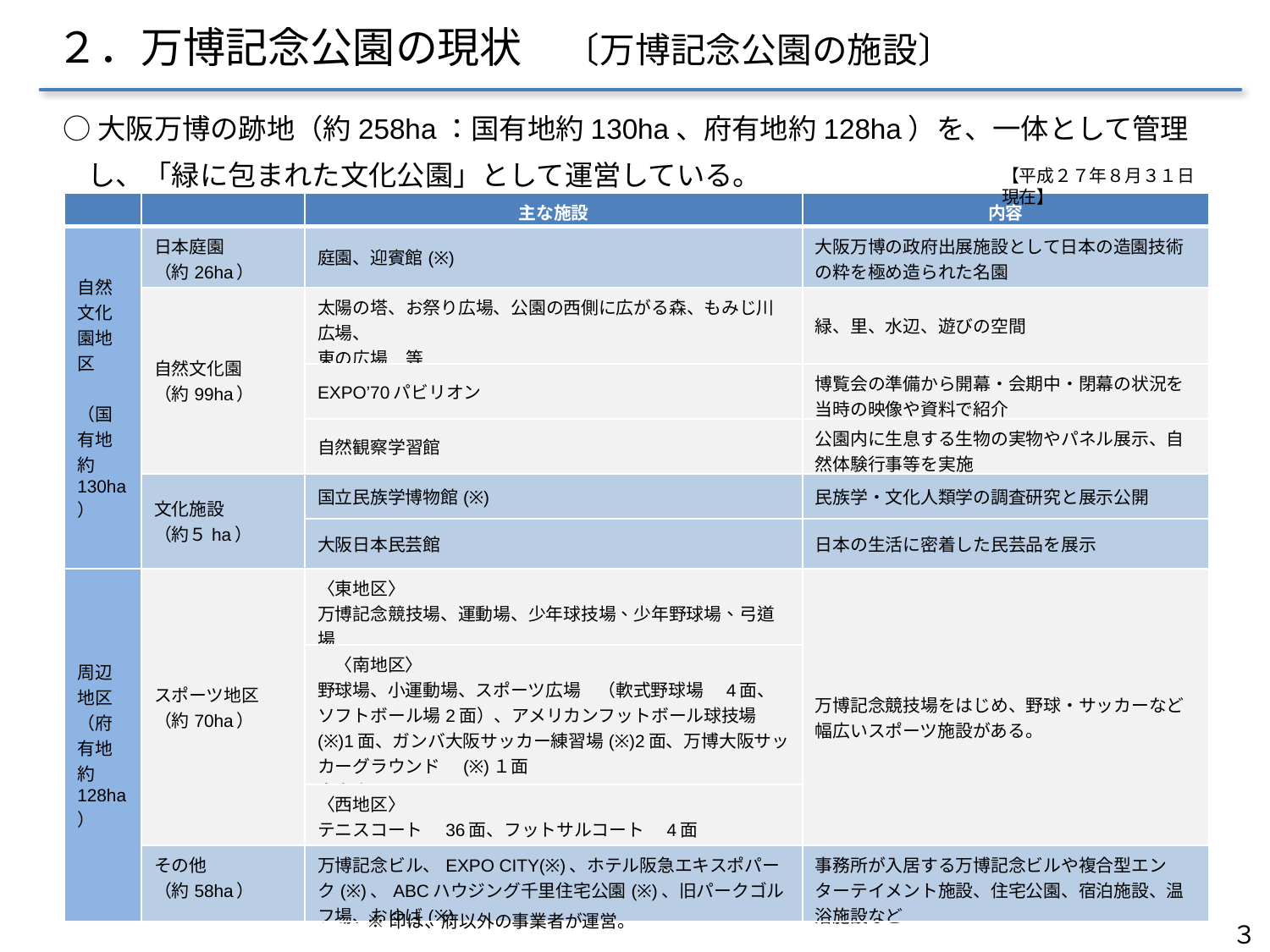

２．万博記念公園の現状　〔万博記念公園の施設〕
○大阪万博の跡地（約258ha：国有地約130ha、府有地約128ha）を、一体として管理し、「緑に包まれた文化公園」として運営している。
【平成２７年８月３１日現在】
|  |  | 主な施設 | 内容 |
| --- | --- | --- | --- |
| 自然文化園地区　　 （国有地 約130ha） | 日本庭園 （約26ha） | 庭園、迎賓館(※) | 大阪万博の政府出展施設として日本の造園技術の粋を極め造られた名園 |
|  | 自然文化園 （約99ha） | 太陽の塔、お祭り広場、公園の西側に広がる森、もみじ川広場、 東の広場　等 | 緑、里、水辺、遊びの空間 |
|  |  | EXPO’70パビリオン | 博覧会の準備から開幕・会期中・閉幕の状況を当時の映像や資料で紹介 |
|  |  | 自然観察学習館 | 公園内に生息する生物の実物やパネル展示、自然体験行事等を実施 |
|  | 文化施設 （約５ha） | 国立民族学博物館(※) | 民族学・文化人類学の調査研究と展示公開 |
|  |  | 大阪日本民芸館 | 日本の生活に密着した民芸品を展示 |
| 周辺地区 （府有地 約128ha） | スポーツ地区 （約70ha） | 〈東地区〉 万博記念競技場、運動場、少年球技場、少年野球場、弓道場 | 万博記念競技場をはじめ、野球・サッカーなど幅広いスポーツ施設がある。 |
|  |  | 〈南地区〉 野球場、小運動場、スポーツ広場　（軟式野球場　4面、ソフトボール場2面）、アメリカンフットボール球技場(※)1面、ガンバ大阪サッカー練習場(※)2面、万博大阪サッカーグラウンド　(※)１面 市立吹田サッカースタジアム(※) |  |
|  |  | 〈西地区〉 テニスコート　36面、フットサルコート　4面 |  |
|  | その他 （約58ha） | 万博記念ビル、EXPO CITY(※)、ホテル阪急エキスポパーク(※)、ABCハウジング千里住宅公園(※)、旧パークゴルフ場、おゆば(※) | 事務所が入居する万博記念ビルや複合型エンターテイメント施設、住宅公園、宿泊施設、温浴施設など |
※印は、府以外の事業者が運営。
３